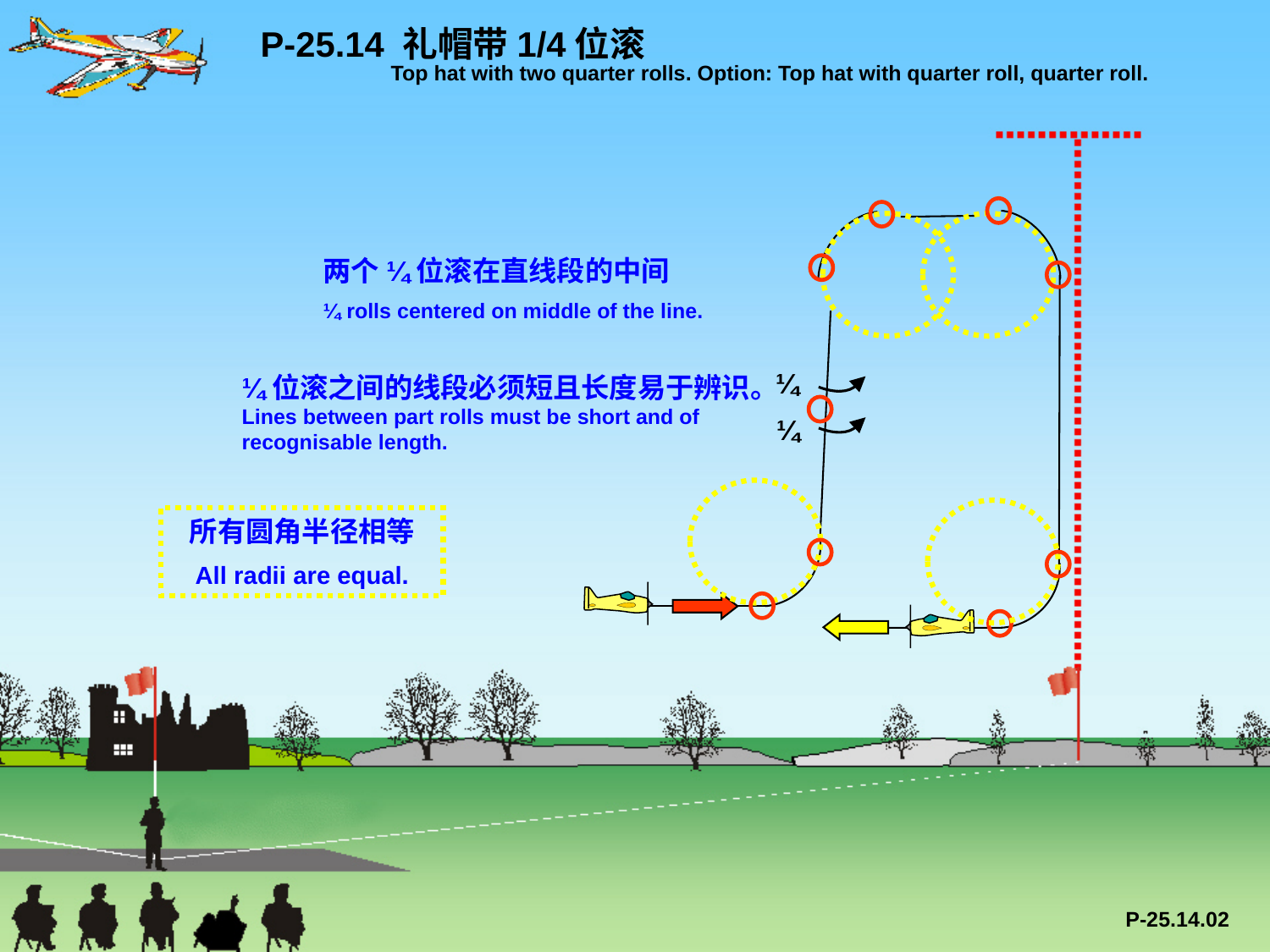

P-25.14 礼帽带1/4位滚
                      Top hat with two quarter rolls. Option: Top hat with quarter roll, quarter roll.

两个¼位滚在直线段的中间
¼ rolls centered on middle of the line.

¼
¼位滚之间的线段必须短且长度易于辨识。
Lines between part rolls must be short and of recognisable length.

¼

所有圆角半径相等
All radii are equal.

P-25.14.02